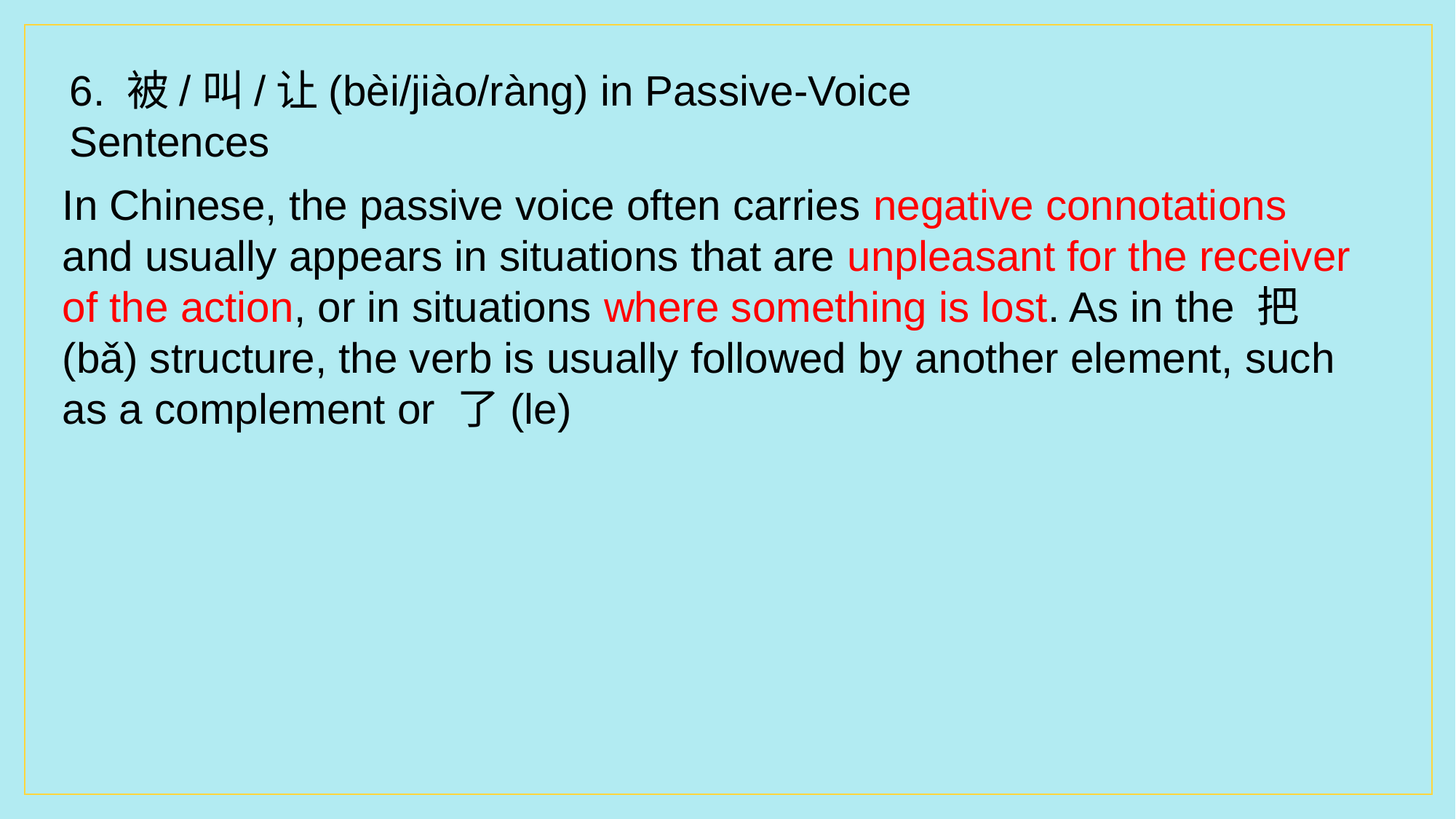

6. 被/叫/让(bèi/jiào/ràng) in Passive-Voice Sentences
In Chinese, the passive voice often carries negative connotations and usually appears in situations that are unpleasant for the receiver of the action, or in situations where something is lost. As in the 把(bǎ) structure, the verb is usually followed by another element, such as a complement or 了(le)